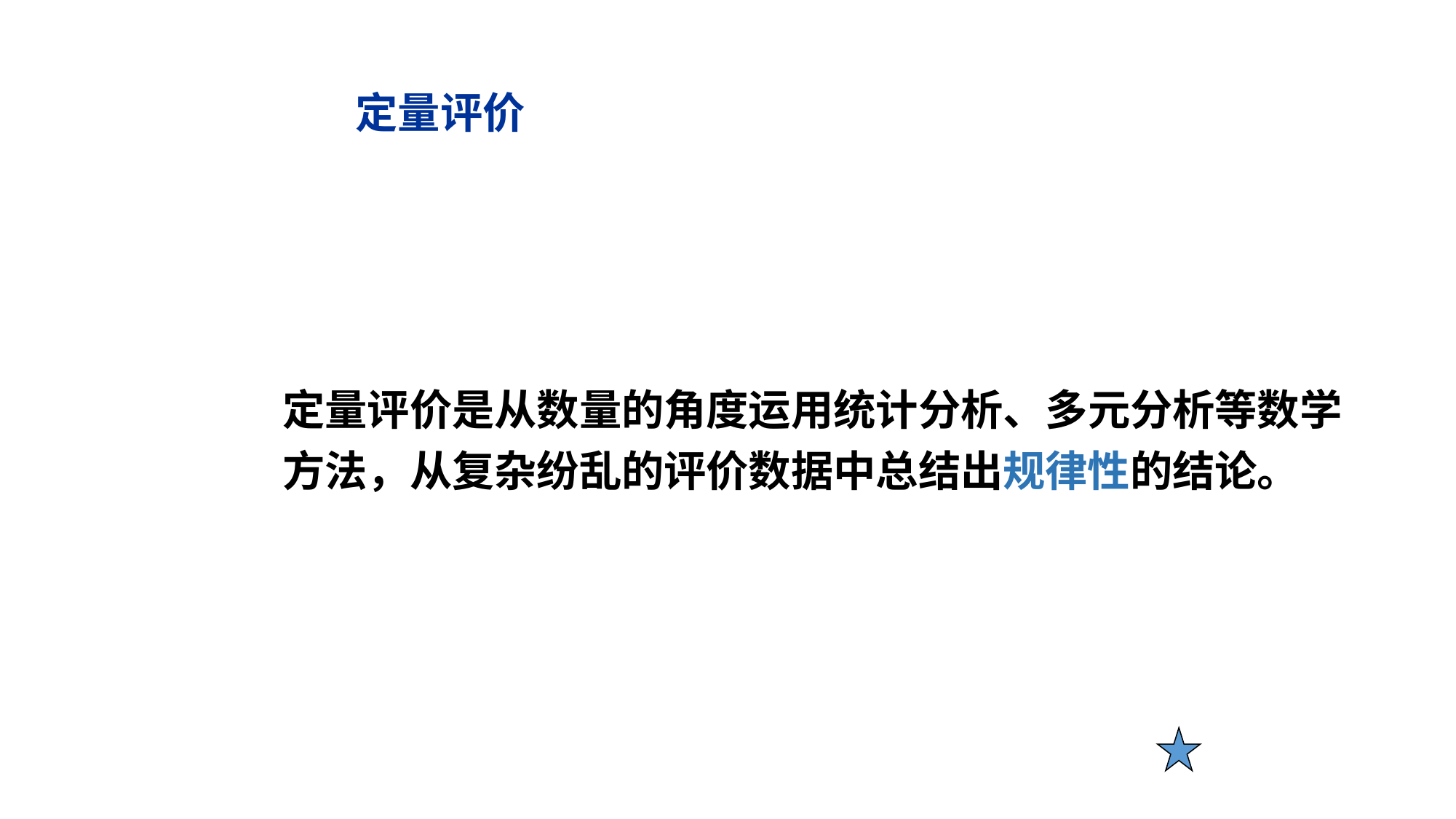

定量评价
定量评价是从数量的角度运用统计分析、多元分析等数学方法，从复杂纷乱的评价数据中总结出规律性的结论。